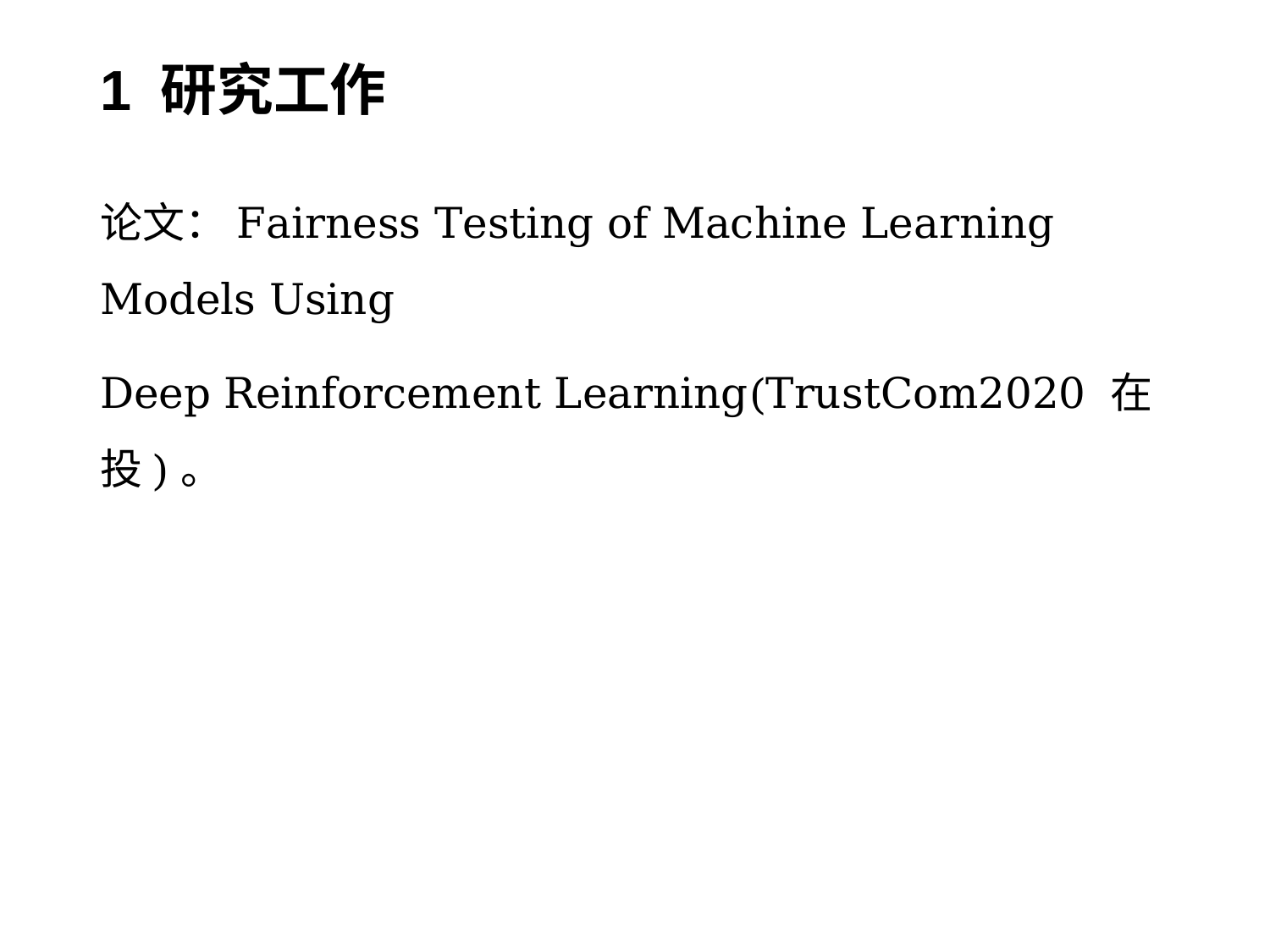

# 1 研究工作
论文：Fairness Testing of Machine Learning Models Using
Deep Reinforcement Learning(TrustCom2020 在投)。